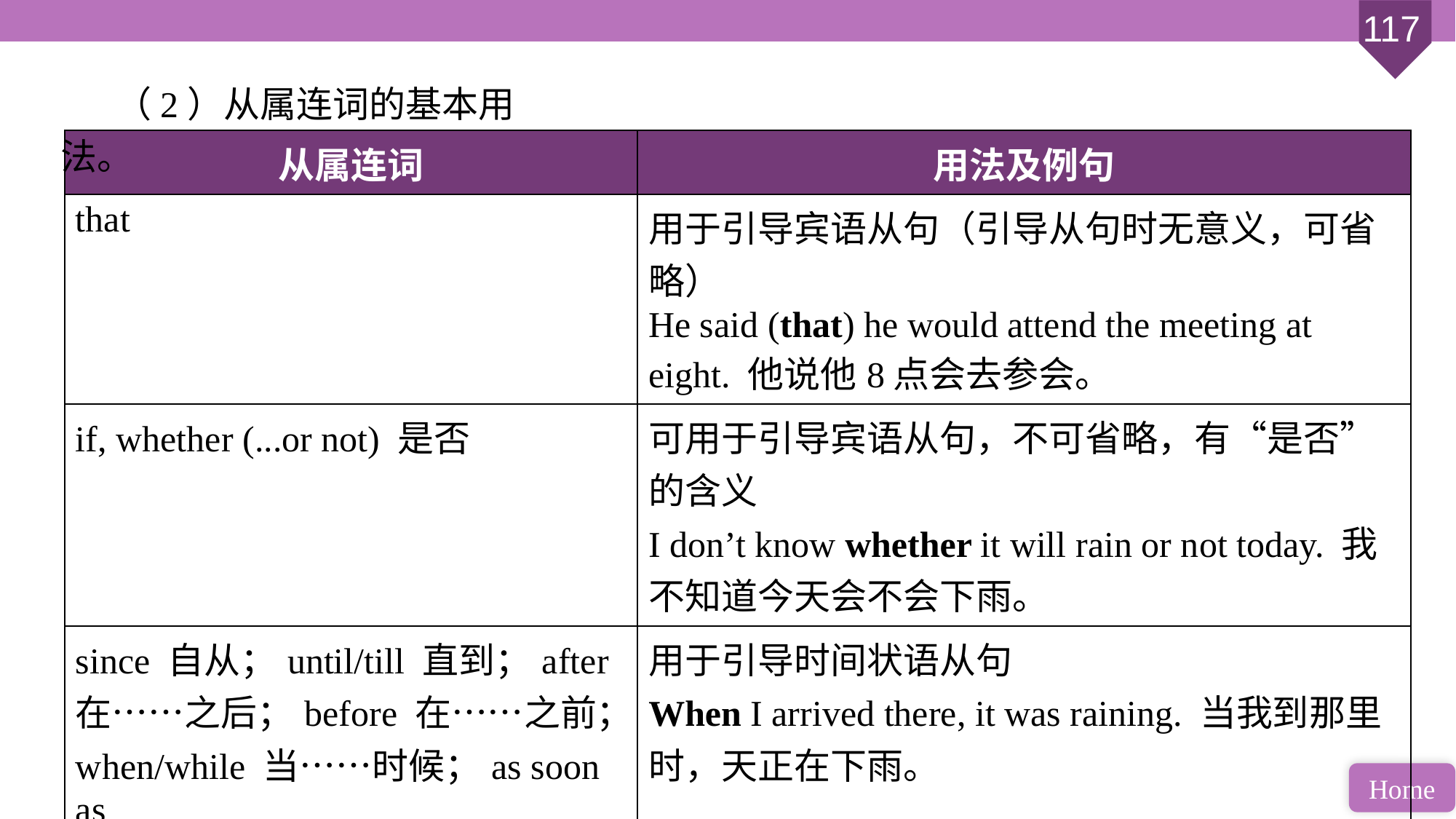

（2）从属连词的基本用法。
| 从属连词 | 用法及例句 |
| --- | --- |
| that | 用于引导宾语从句（引导从句时无意义，可省略） He said (that) he would attend the meeting at eight. 他说他8点会去参会。 |
| if, whether (...or not) 是否 | 可用于引导宾语从句，不可省略，有“是否”的含义 I don’t know whether it will rain or not today. 我不知道今天会不会下雨。 |
| since 自从；until/till 直到；after 在……之后；before 在……之前； when/while 当……时候；as soon as 一……就……；whenever 无论何时 | 用于引导时间状语从句 When I arrived there, it was raining. 当我到那里时，天正在下雨。 |